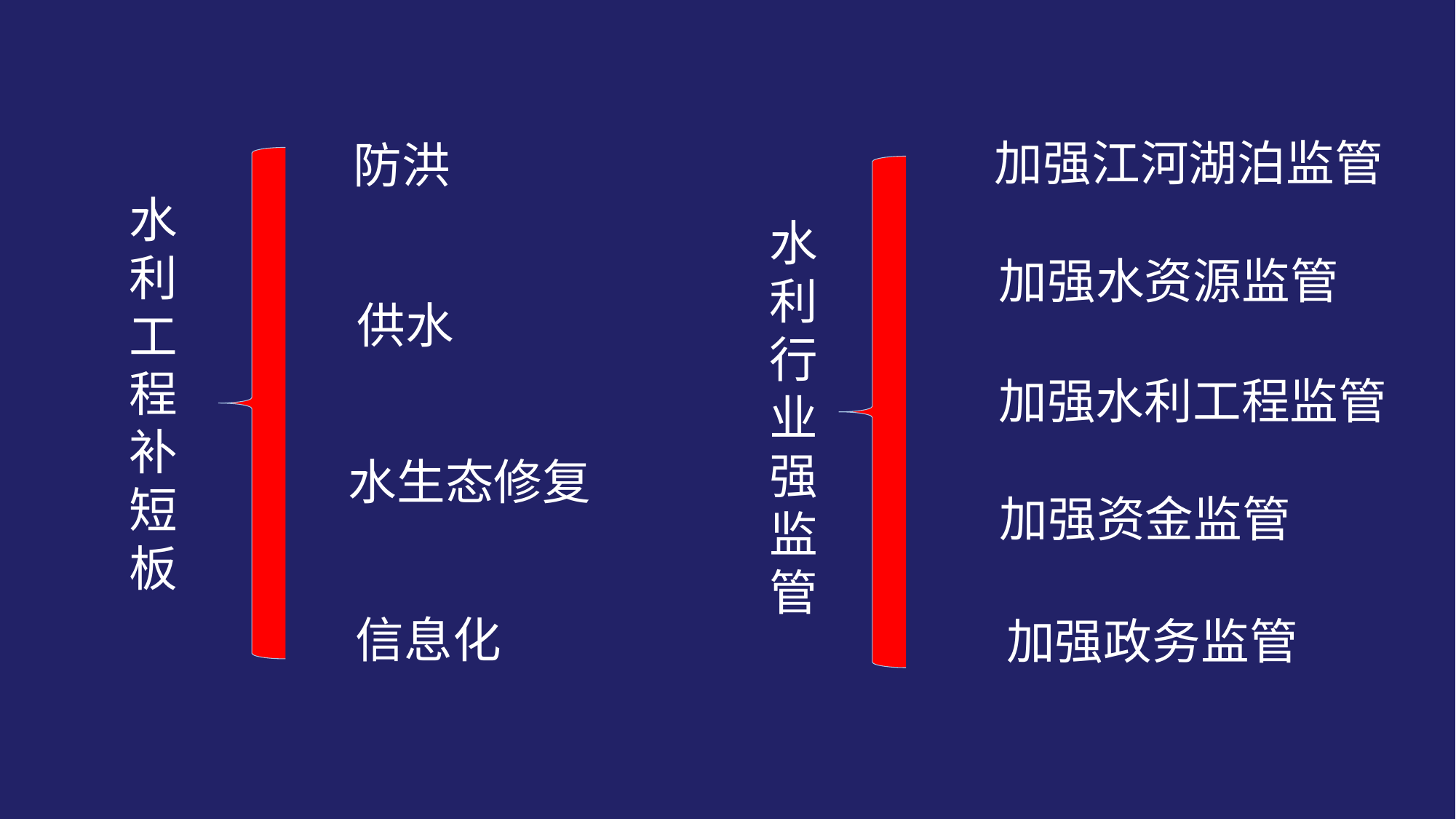

加强江河湖泊监管
防洪

水利工程补短板
水利行业强监管
加强水资源监管
供水
加强水利工程监管
水生态修复
加强资金监管
信息化
加强政务监管